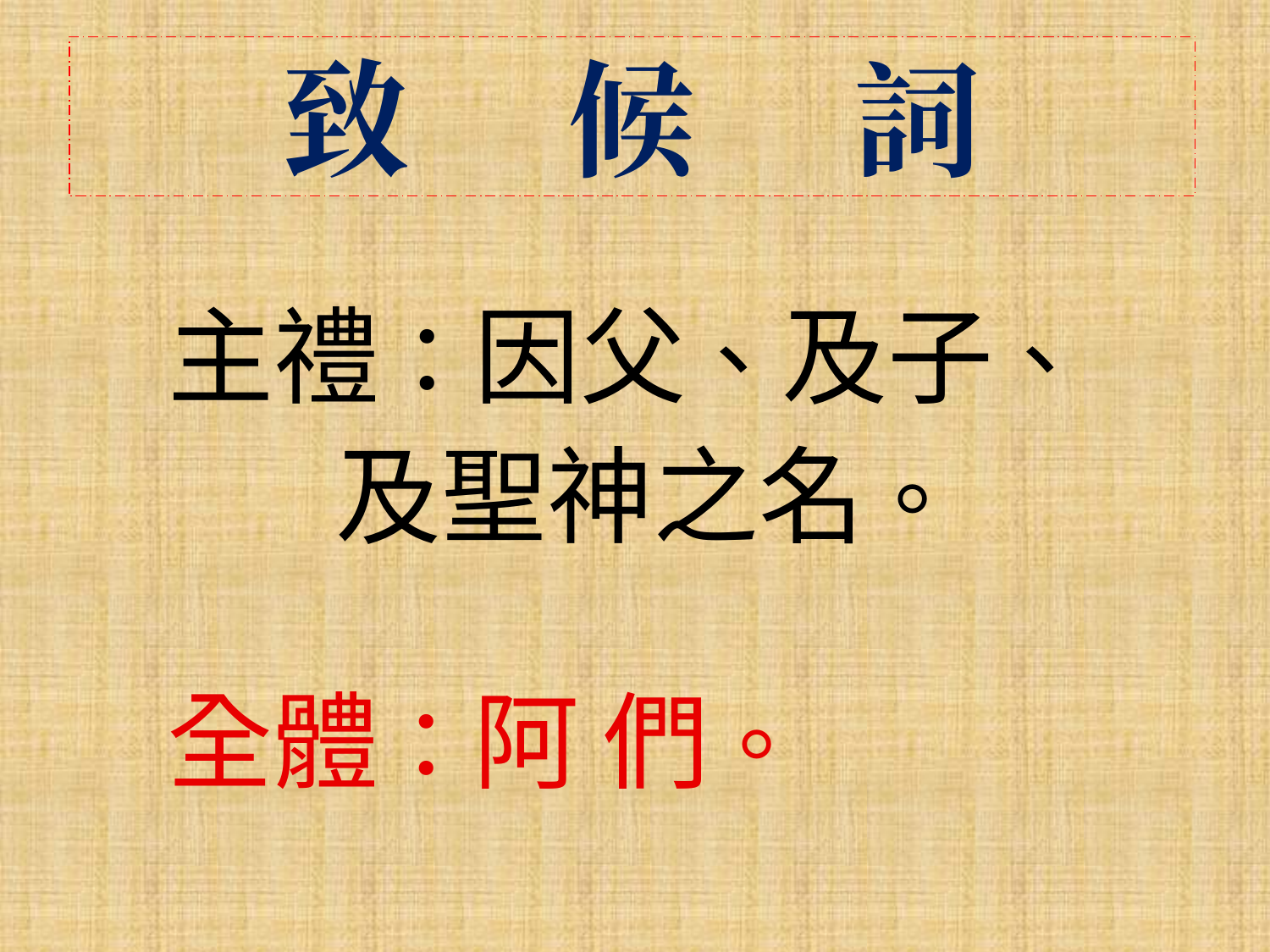

致     候     詞
主禮：因父、及子、
      及聖神之名。
全體：阿 們。